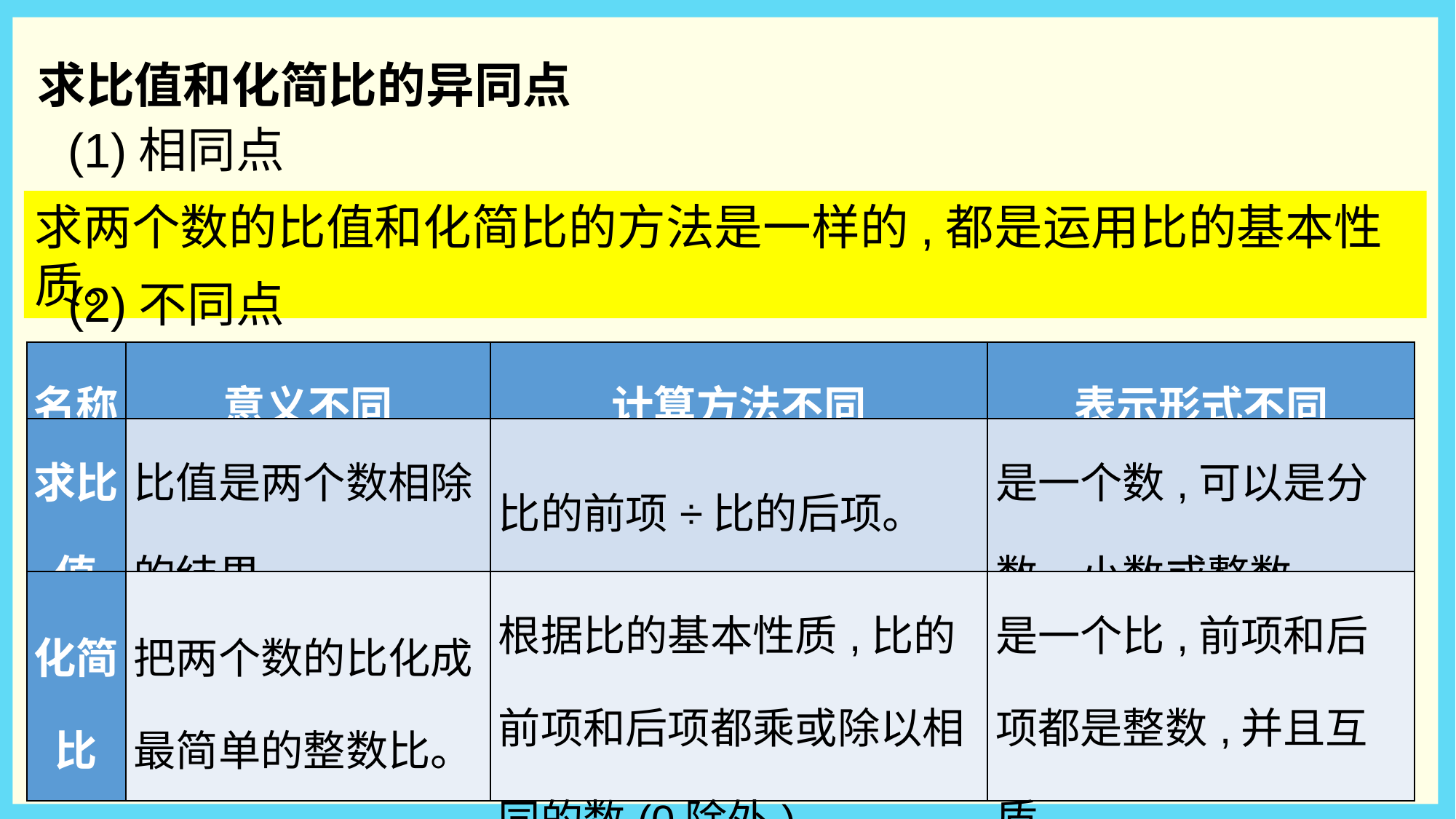

求比值和化简比的异同点
(1)相同点
求两个数的比值和化简比的方法是一样的,都是运用比的基本性质。
(2)不同点
| 名称 | 意义不同 | 计算方法不同 | 表示形式不同 |
| --- | --- | --- | --- |
| 求比值 | 比值是两个数相除的结果。 | 比的前项÷比的后项。 | 是一个数,可以是分数、小数或整数。 |
| 化简比 | 把两个数的比化成最简单的整数比。 | 根据比的基本性质,比的前项和后项都乘或除以相同的数(0除外)。 | 是一个比,前项和后项都是整数,并且互质。 |